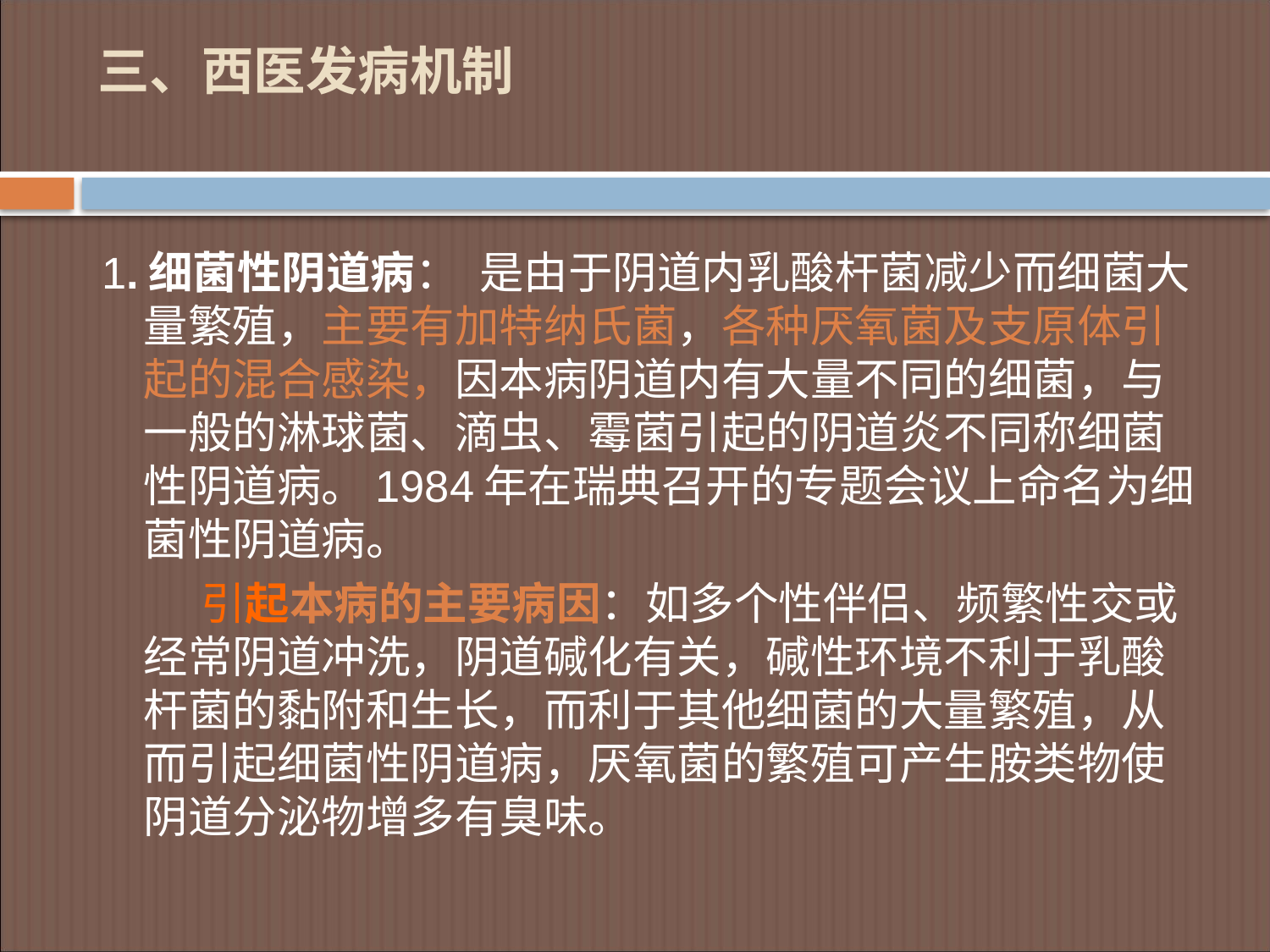

# 三、西医发病机制
1.细菌性阴道病：  是由于阴道内乳酸杆菌减少而细菌大量繁殖，主要有加特纳氏菌，各种厌氧菌及支原体引起的混合感染，因本病阴道内有大量不同的细菌，与一般的淋球菌、滴虫、霉菌引起的阴道炎不同称细菌性阴道病。1984年在瑞典召开的专题会议上命名为细菌性阴道病。
         引起本病的主要病因：如多个性伴侣、频繁性交或经常阴道冲洗，阴道碱化有关，碱性环境不利于乳酸杆菌的黏附和生长，而利于其他细菌的大量繁殖，从而引起细菌性阴道病，厌氧菌的繁殖可产生胺类物使阴道分泌物增多有臭味。